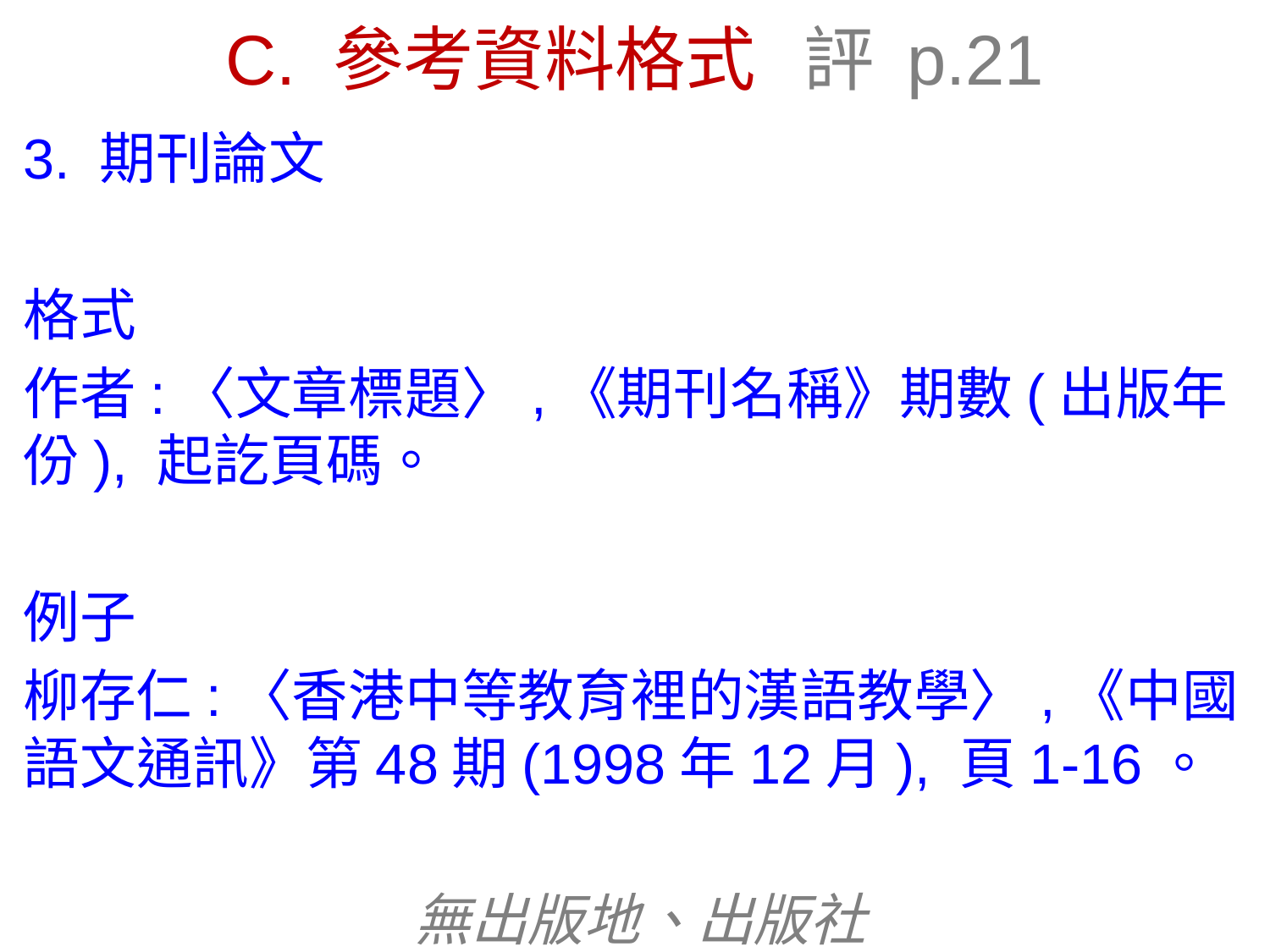

# C. 參考資料格式   評 p.21
3. 期刊論文

格式
作者:〈文章標題〉,《期刊名稱》期數(出版年份), 起訖頁碼。

例子
柳存仁:〈香港中等教育裡的漢語教學〉,《中國語文通訊》第48期(1998年12月), 頁1-16。

無出版地、出版社